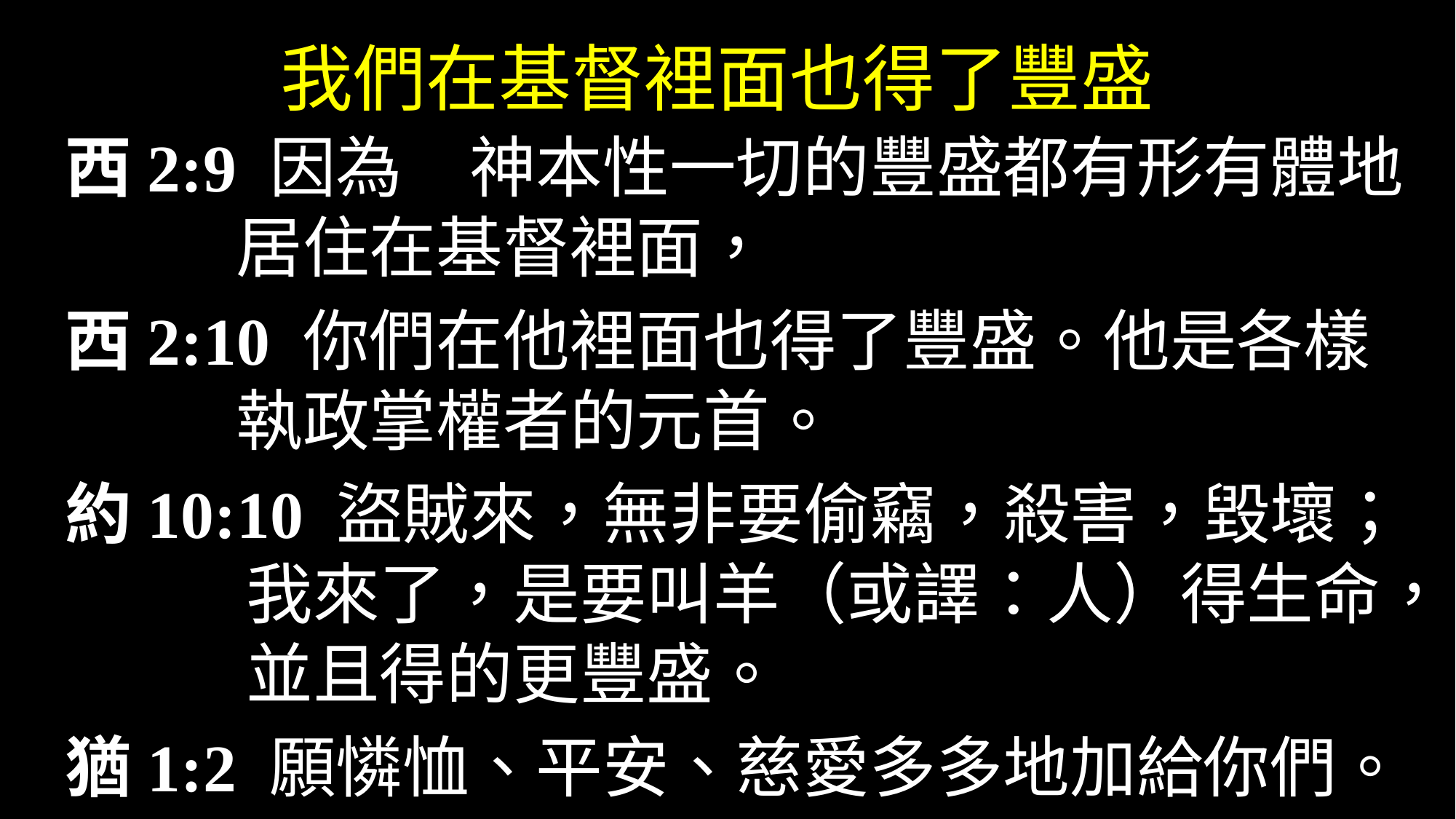

# 我們在基督裡面也得了豐盛
西2:9 因為　神本性一切的豐盛都有形有體地居住在基督裡面，
西2:10 你們在他裡面也得了豐盛。他是各樣執政掌權者的元首。
約10:10 盜賊來，無非要偷竊，殺害，毀壞；我來了，是要叫羊（或譯：人）得生命，並且得的更豐盛。
猶1:2 願憐恤、平安、慈愛多多地加給你們。